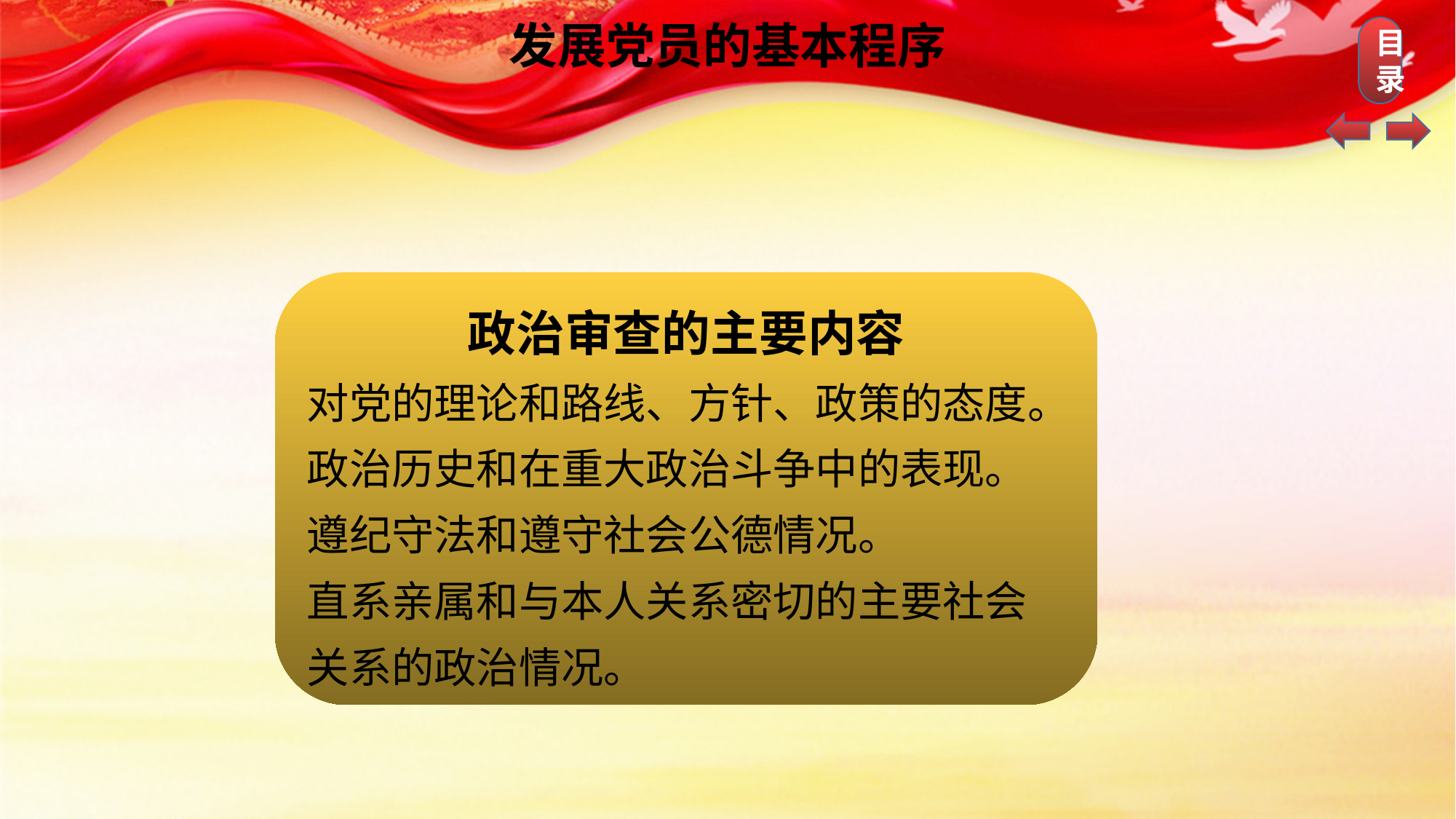

发展党员的基本程序
政治审查的主要内容
对党的理论和路线、方针、政策的态度。
政治历史和在重大政治斗争中的表现。
遵纪守法和遵守社会公德情况。
直系亲属和与本人关系密切的主要社会关系的政治情况。